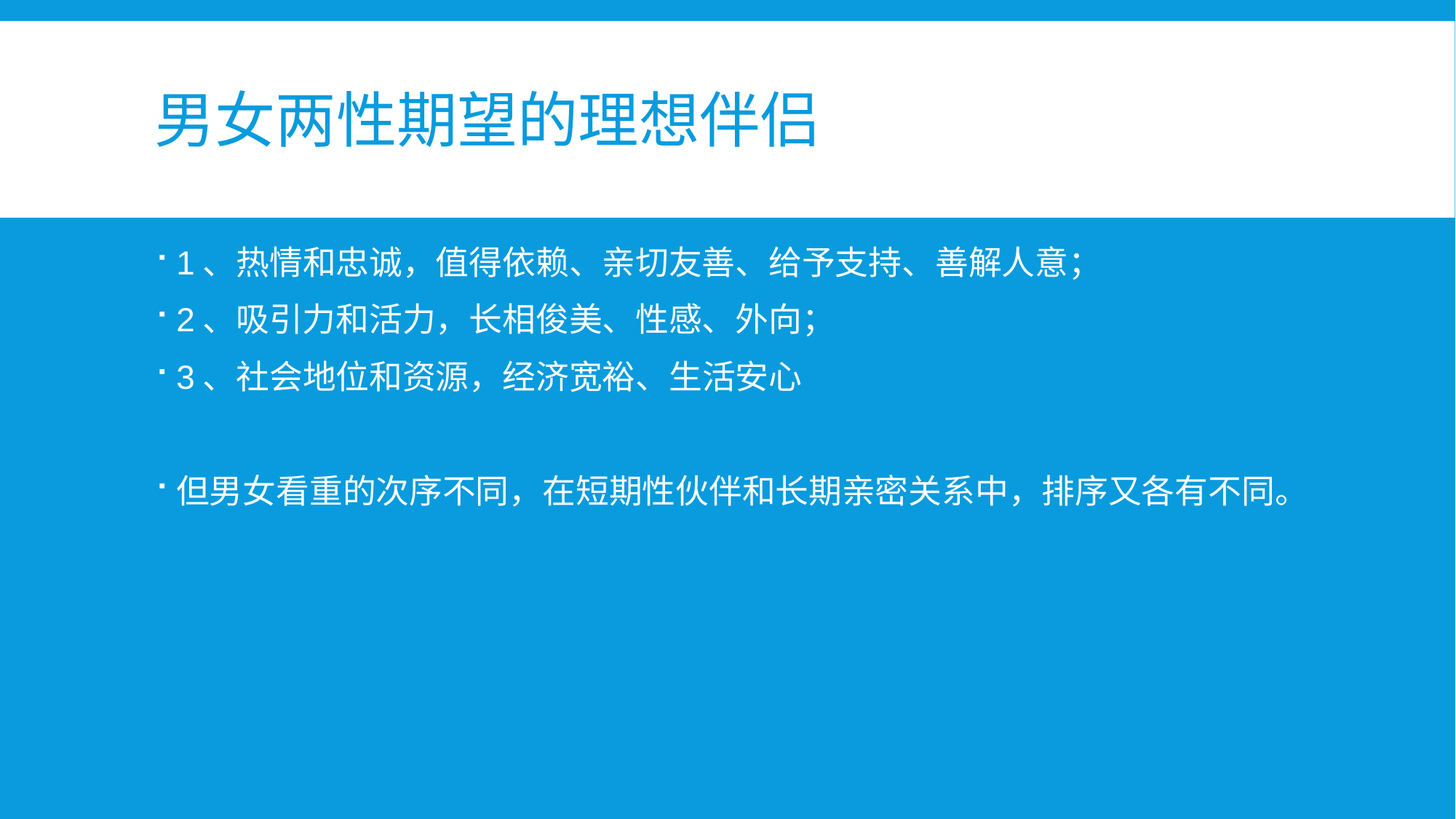

# 男女两性期望的理想伴侣
1、热情和忠诚，值得依赖、亲切友善、给予支持、善解人意；
2、吸引力和活力，长相俊美、性感、外向；
3、社会地位和资源，经济宽裕、生活安心

但男女看重的次序不同，在短期性伙伴和长期亲密关系中，排序又各有不同。